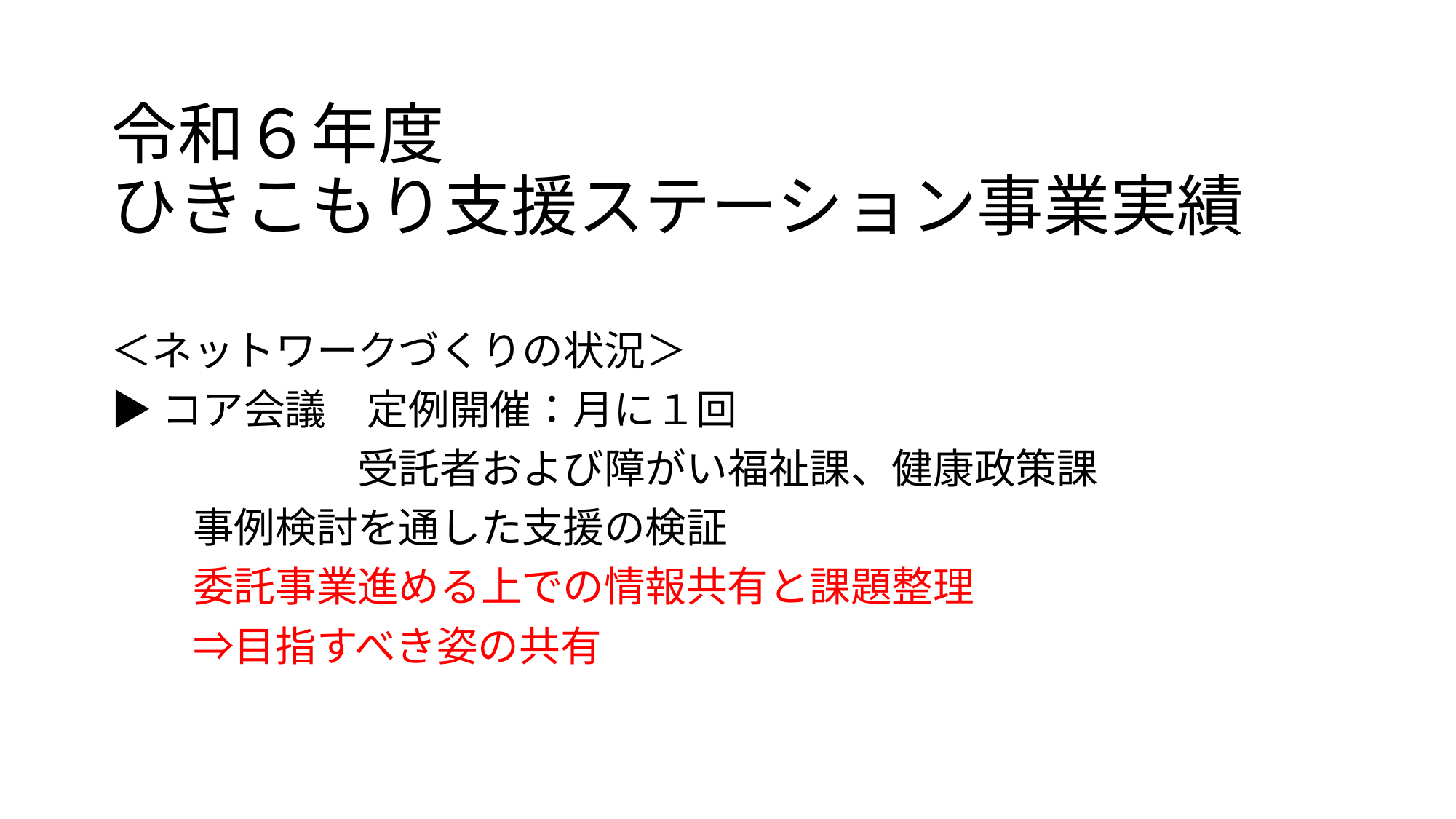

# 令和６年度　 ひきこもり支援ステーション事業実績

＜ネットワークづくりの状況＞
▶コア会議　定例開催：月に１回
　　　　　　受託者および障がい福祉課、健康政策課
　　事例検討を通した支援の検証
　　委託事業進める上での情報共有と課題整理
　　⇒目指すべき姿の共有